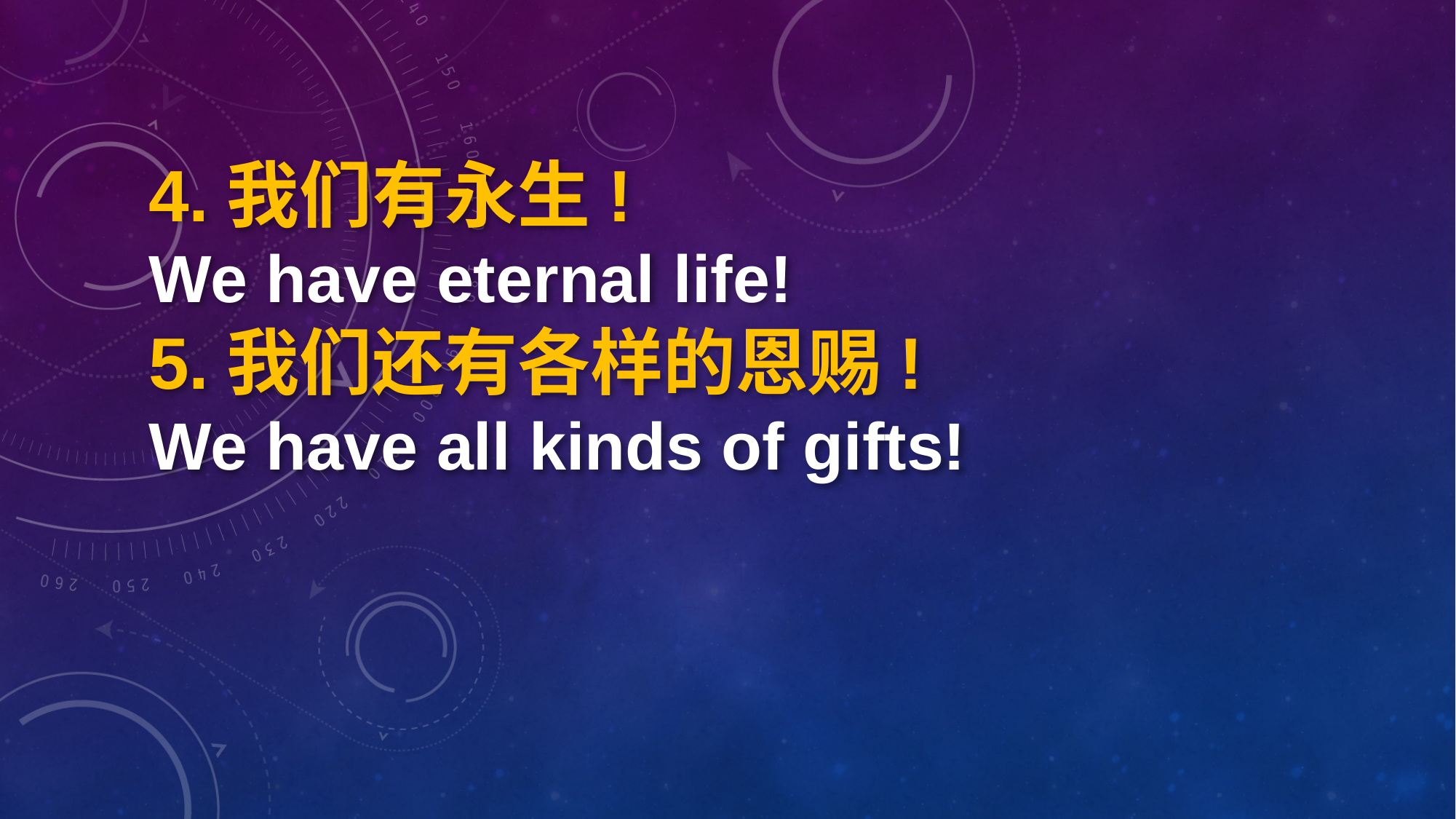

4.我们有永生!
We have eternal life!
5.我们还有各样的恩赐!
We have all kinds of gifts!